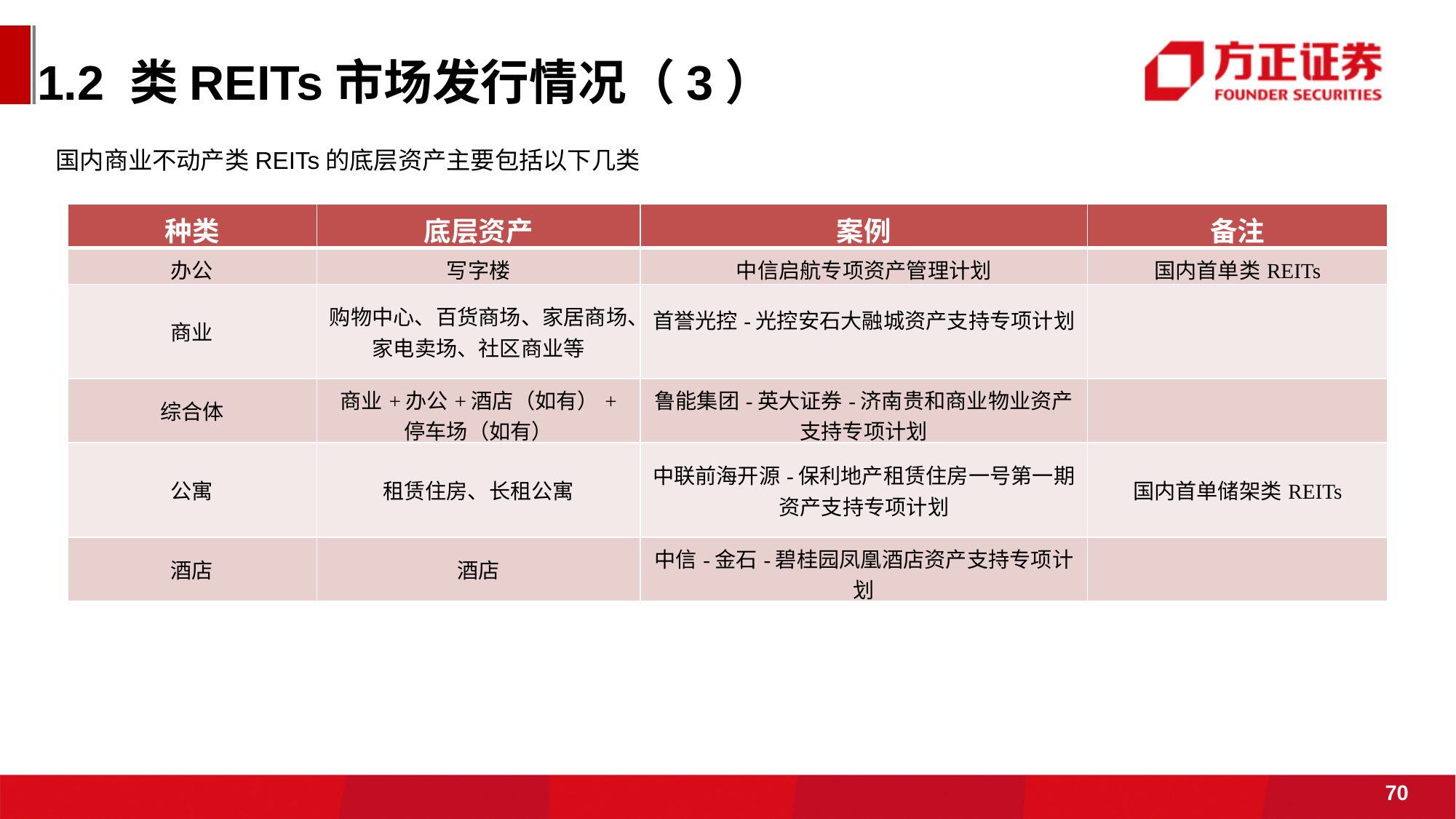

1.2 类REITs市场发行情况（3）
国内商业不动产类REITs的底层资产主要包括以下几类
| 种类 | 底层资产 | 案例 | 备注 |
| --- | --- | --- | --- |
| 办公 | 写字楼 | 中信启航专项资产管理计划 | 国内首单类REITs |
| 商业 | 购物中心、百货商场、家居商场、家电卖场、社区商业等 | 首誉光控-光控安石大融城资产支持专项计划 |  |
| 综合体 | 商业+办公+酒店（如有）+ 停车场（如有） | 鲁能集团-英大证券-济南贵和商业物业资产支持专项计划 |  |
| 公寓 | 租赁住房、长租公寓 | 中联前海开源-保利地产租赁住房一号第一期资产支持专项计划 | 国内首单储架类REITs |
| 酒店 | 酒店 | 中信-金石-碧桂园凤凰酒店资产支持专项计划 |  |
70